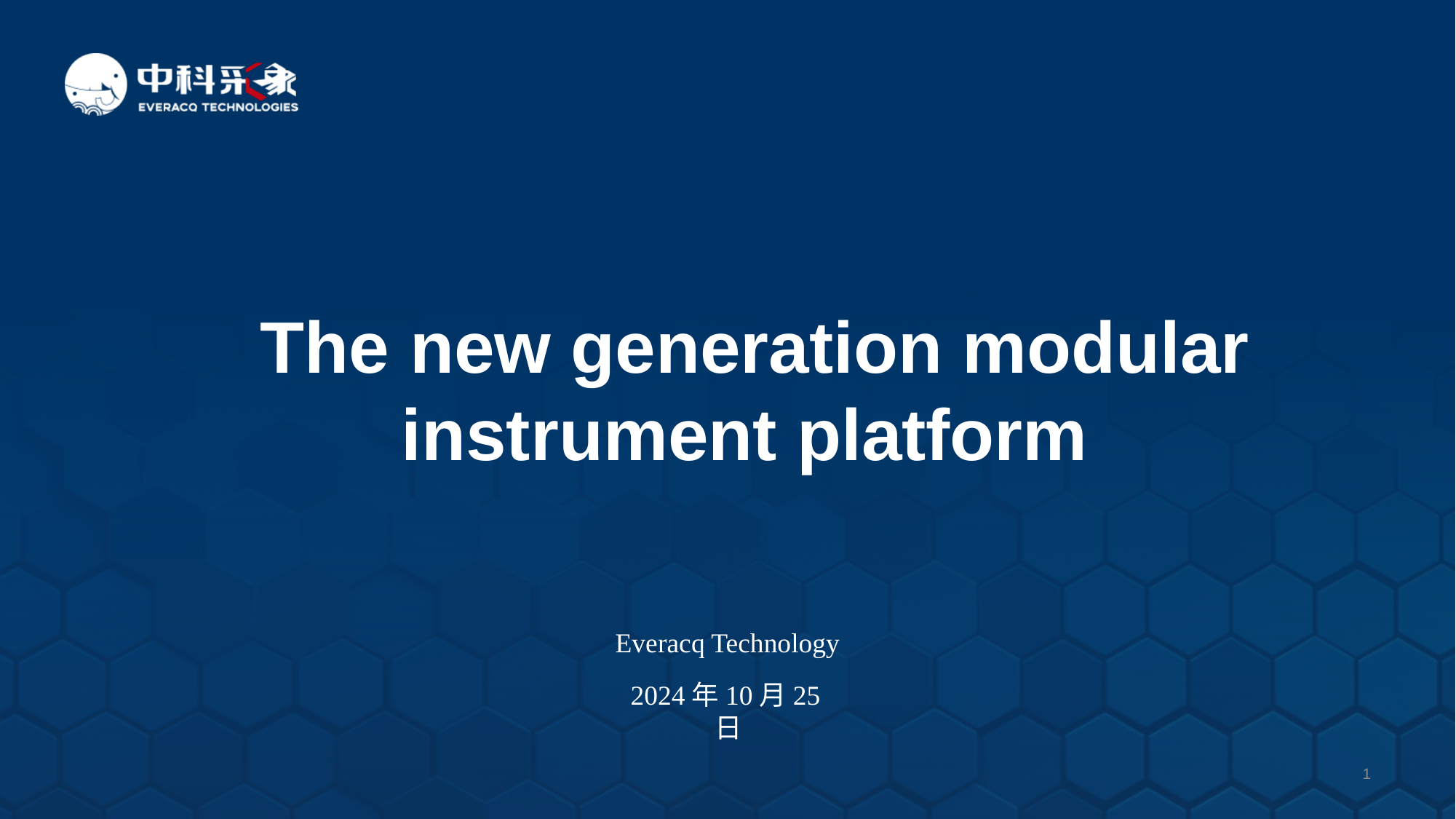

The new generation modular instrument platform
Everacq Technology
2024年10月25日
1